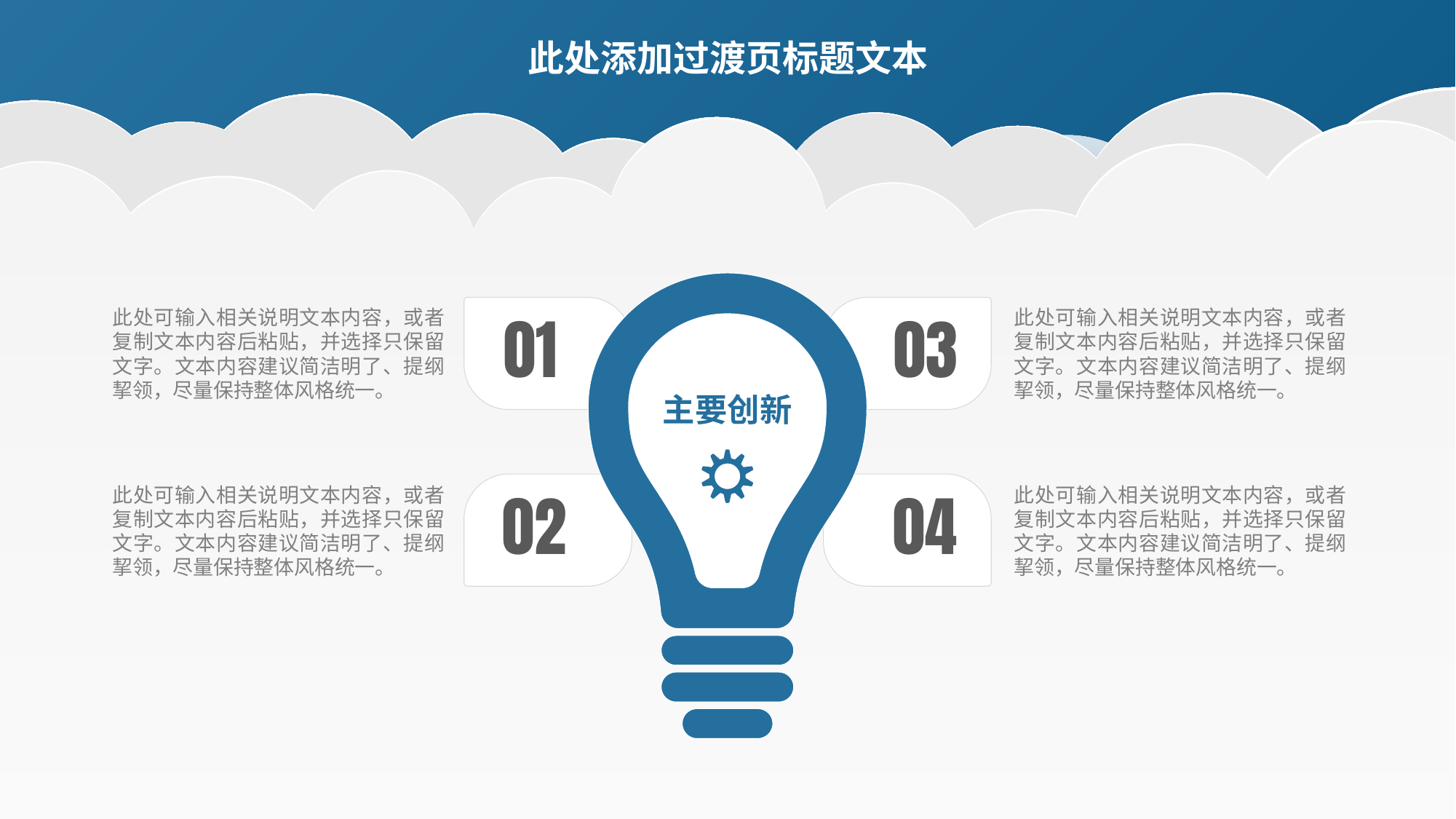

此处添加过渡页标题文本

此处可输入相关说明文本内容，或者复制文本内容后粘贴，并选择只保留文字。文本内容建议简洁明了、提纲挈领，尽量保持整体风格统一。
此处可输入相关说明文本内容，或者复制文本内容后粘贴，并选择只保留文字。文本内容建议简洁明了、提纲挈领，尽量保持整体风格统一。
01
03
主要创新

此处可输入相关说明文本内容，或者复制文本内容后粘贴，并选择只保留文字。文本内容建议简洁明了、提纲挈领，尽量保持整体风格统一。
此处可输入相关说明文本内容，或者复制文本内容后粘贴，并选择只保留文字。文本内容建议简洁明了、提纲挈领，尽量保持整体风格统一。
02
04